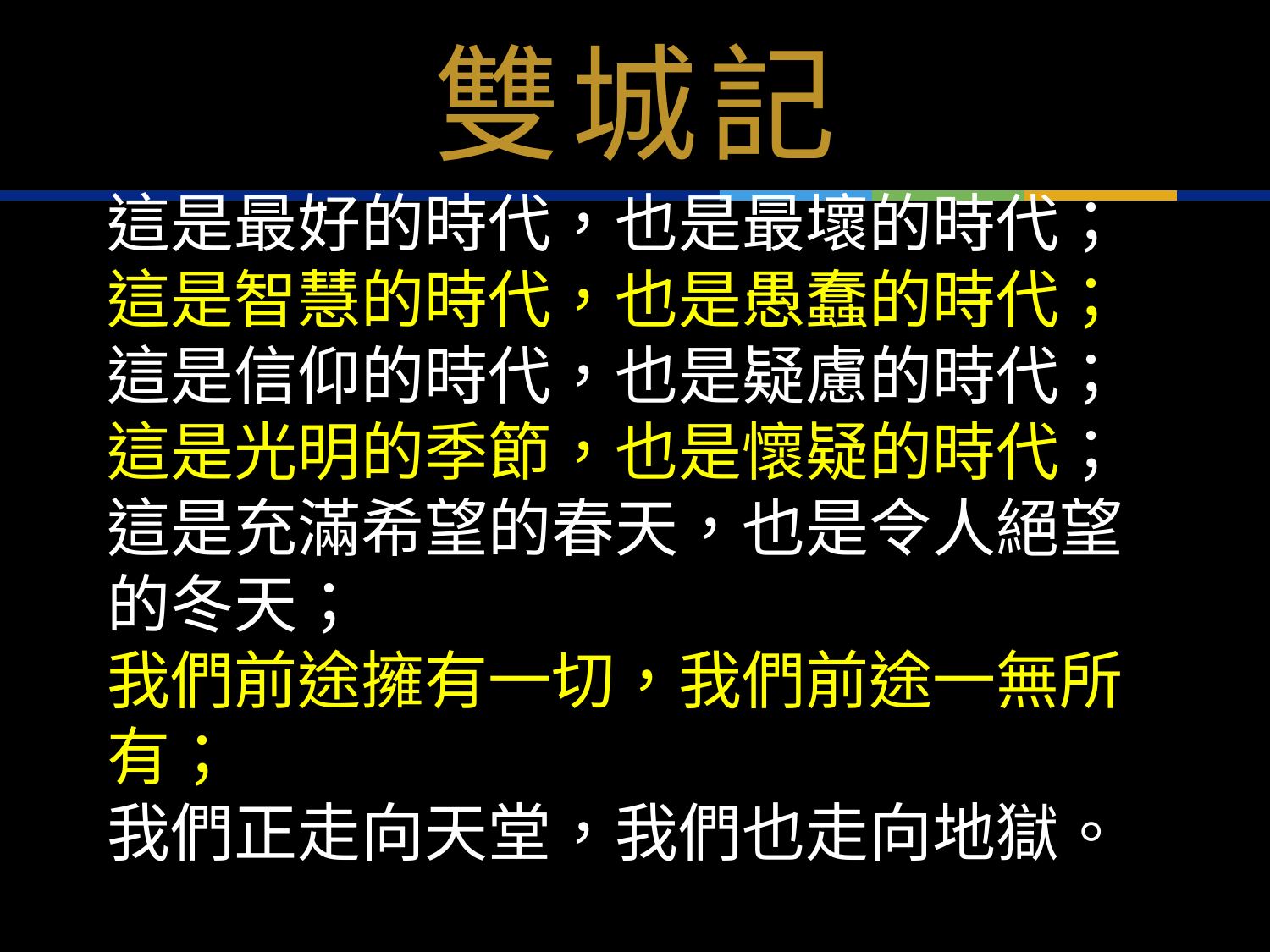

# 雙城記
這是最好的時代，也是最壞的時代；這是智慧的時代，也是愚蠢的時代；這是信仰的時代，也是疑慮的時代；這是光明的季節，也是懷疑的時代；這是充滿希望的春天，也是令人絕望的冬天；
我們前途擁有一切，我們前途一無所有；
我們正走向天堂，我們也走向地獄。